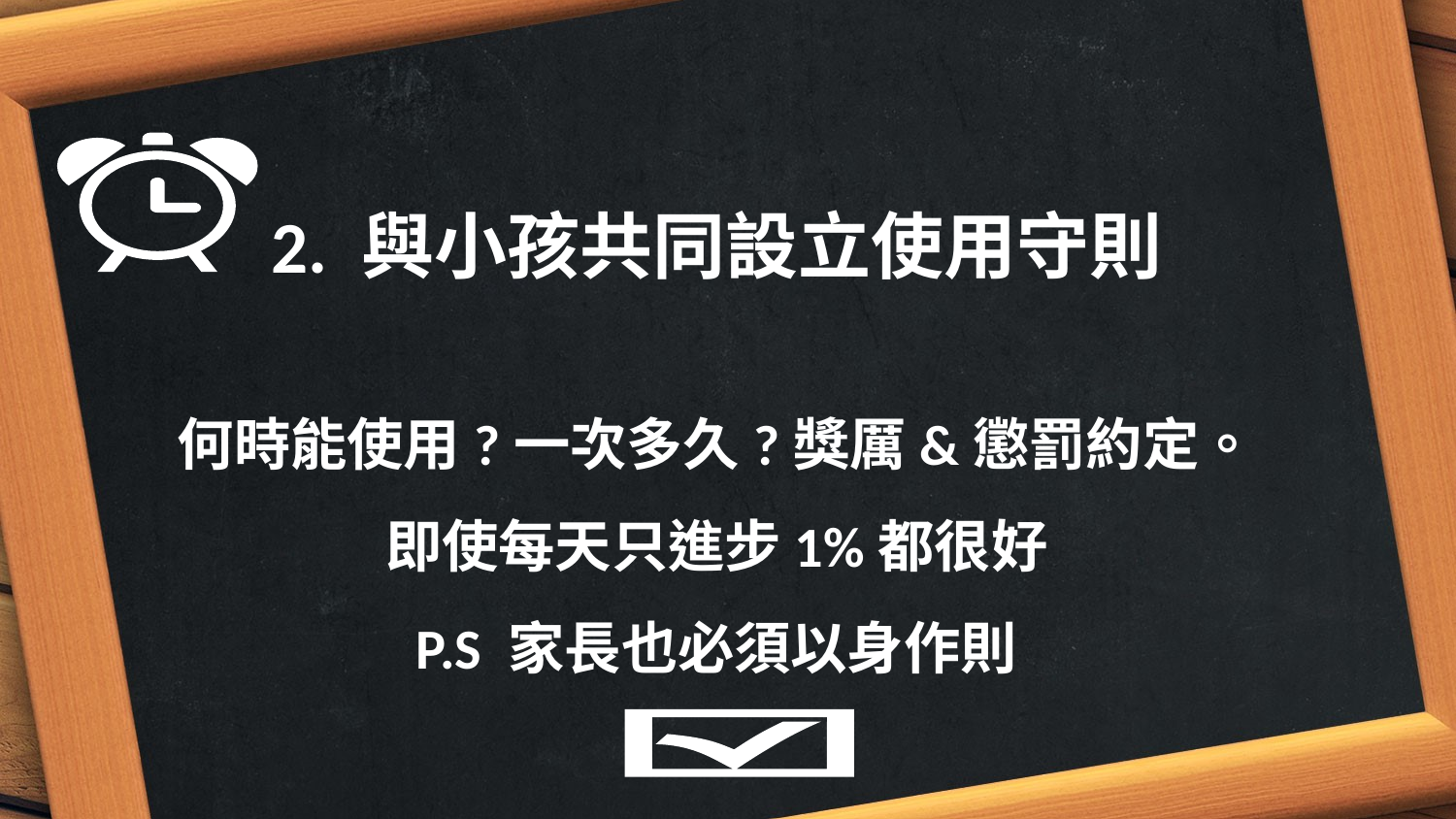

2. 與小孩共同設立使用守則

何時能使用?一次多久?獎厲&懲罰約定。
即使每天只進步1%都很好
P.S 家長也必須以身作則